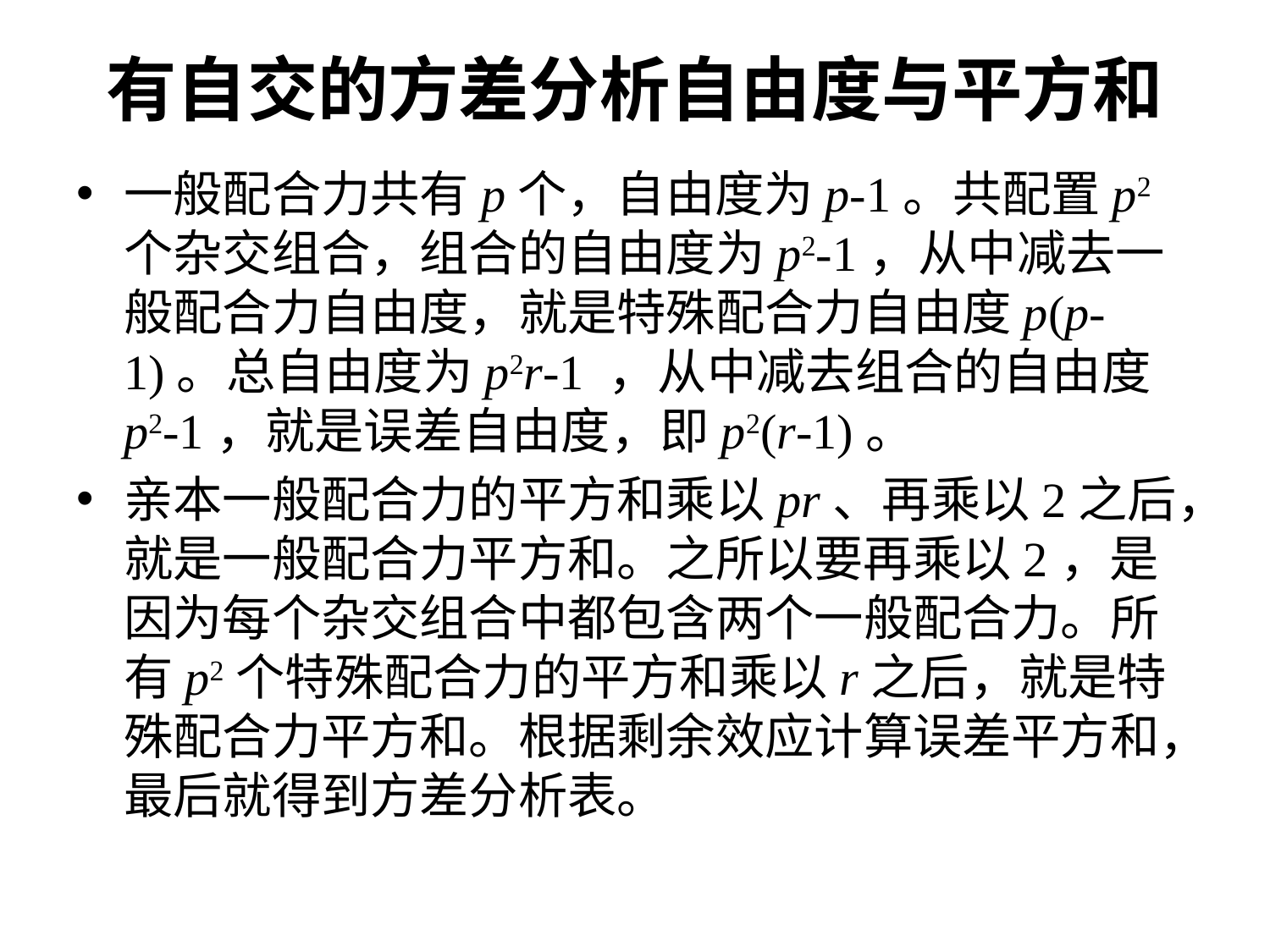

# 有自交的方差分析自由度与平方和
一般配合力共有p个，自由度为p-1。共配置p2个杂交组合，组合的自由度为p2-1，从中减去一般配合力自由度，就是特殊配合力自由度p(p-1)。总自由度为p2r-1 ，从中减去组合的自由度p2-1，就是误差自由度，即p2(r-1)。
亲本一般配合力的平方和乘以pr、再乘以2之后，就是一般配合力平方和。之所以要再乘以2，是因为每个杂交组合中都包含两个一般配合力。所有p2个特殊配合力的平方和乘以r之后，就是特殊配合力平方和。根据剩余效应计算误差平方和，最后就得到方差分析表。